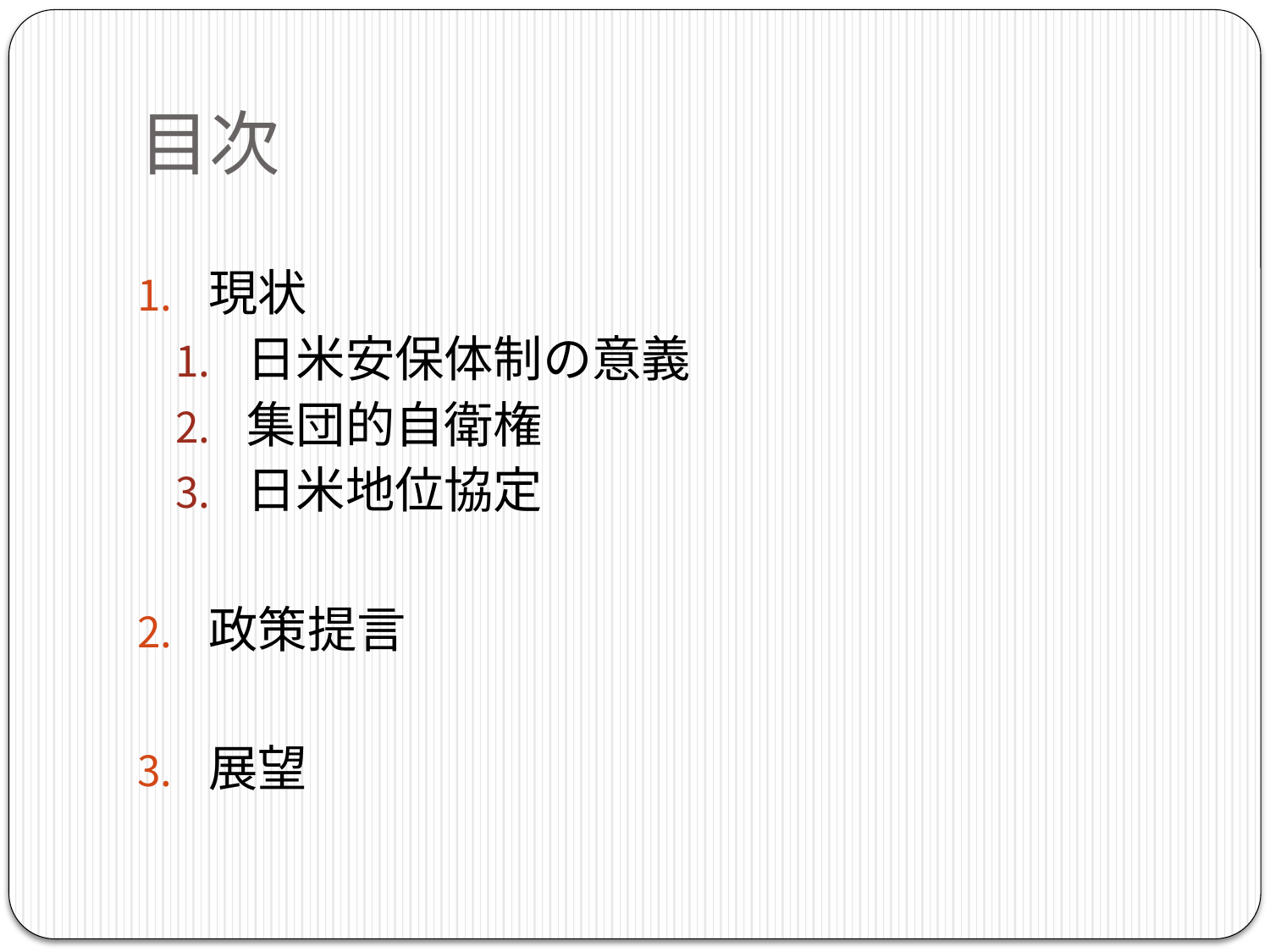

# 目次

現状
日米安保体制の意義
集団的自衛権
日米地位協定

政策提言

展望